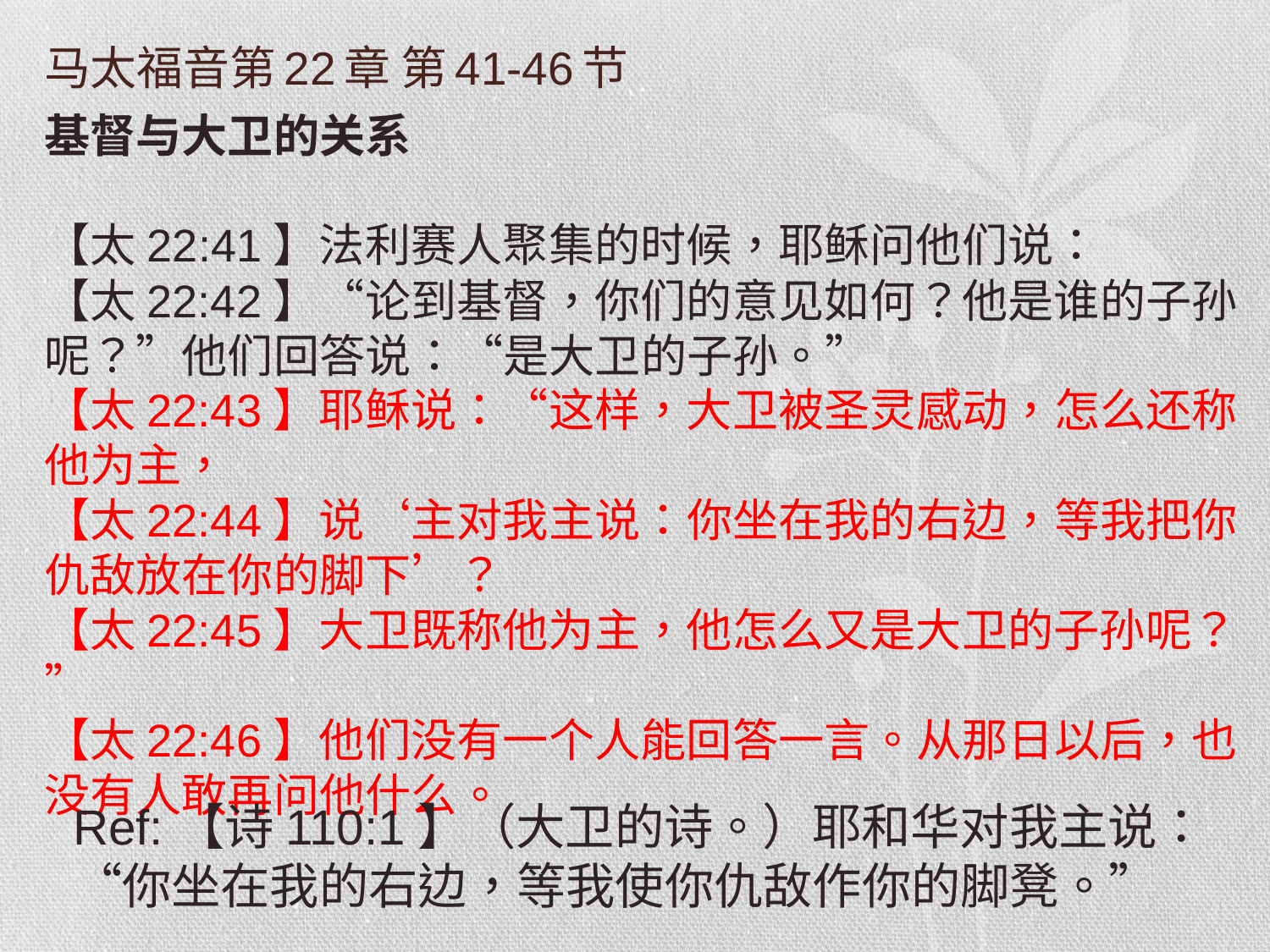

# 马太福音第22章 第41-46节
基督与大卫的关系

【太22:41】法利赛人聚集的时候，耶稣问他们说：
【太22:42】“论到基督，你们的意见如何？他是谁的子孙呢？”他们回答说：“是大卫的子孙。”
【太22:43】耶稣说：“这样，大卫被圣灵感动，怎么还称他为主，
【太22:44】说‘主对我主说：你坐在我的右边，等我把你仇敌放在你的脚下’？
【太22:45】大卫既称他为主，他怎么又是大卫的子孙呢？”
【太22:46】他们没有一个人能回答一言。从那日以后，也没有人敢再问他什么。

Ref:【诗110:1】（大卫的诗。）耶和华对我主说：“你坐在我的右边，等我使你仇敌作你的脚凳。”